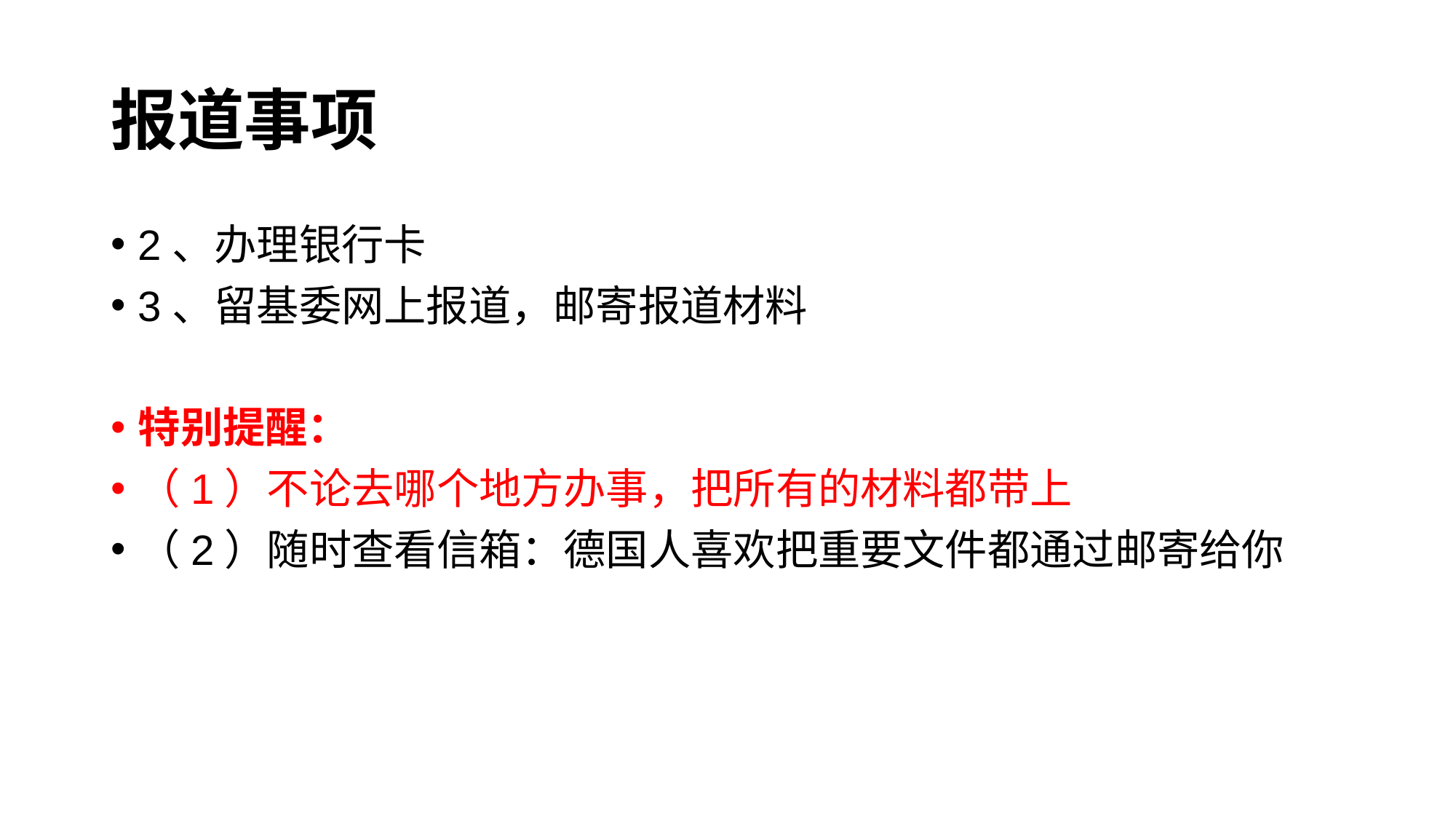

# 报道事项
2、办理银行卡
3、留基委网上报道，邮寄报道材料

特别提醒：
（1）不论去哪个地方办事，把所有的材料都带上
（2）随时查看信箱：德国人喜欢把重要文件都通过邮寄给你